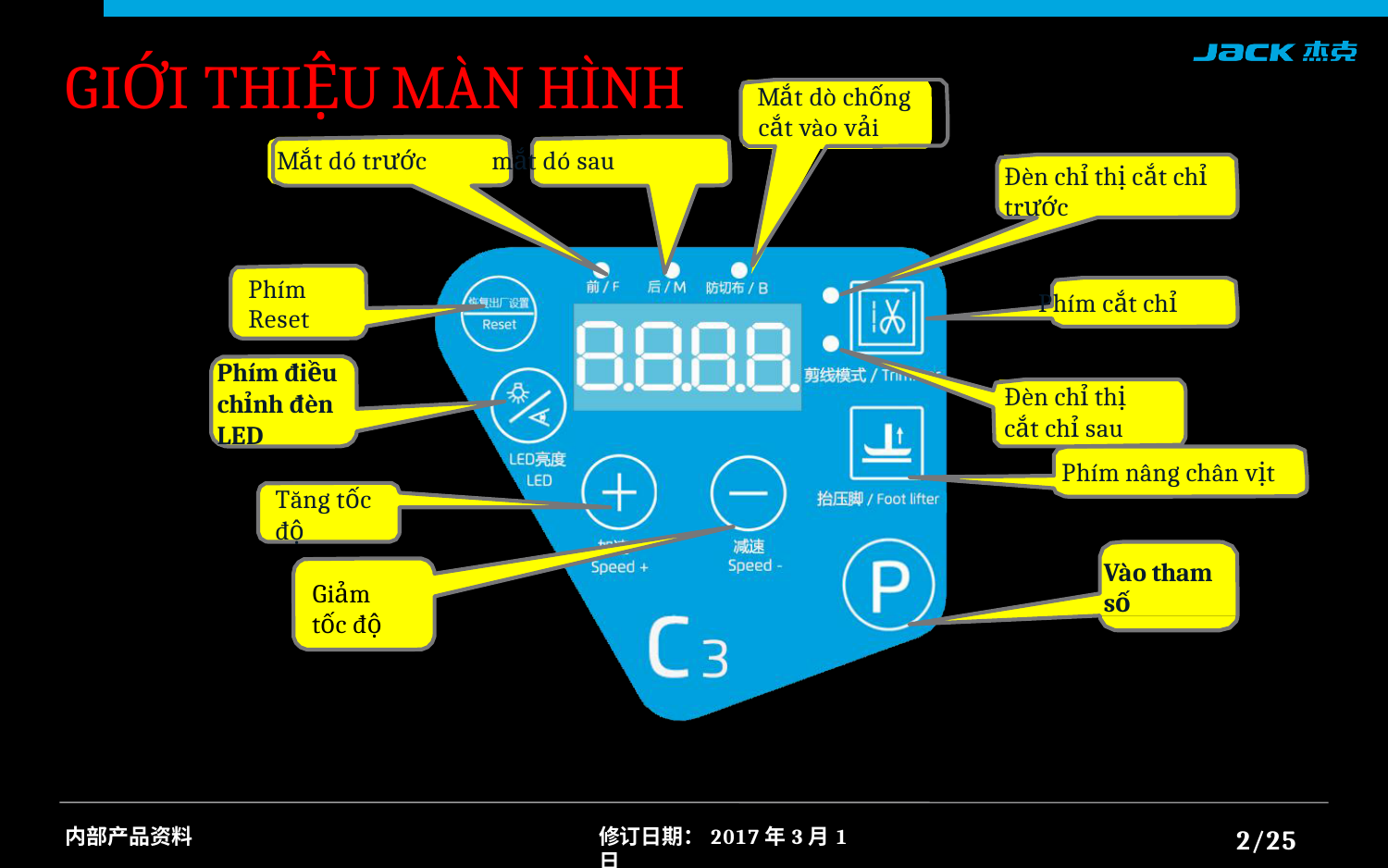

GIỚI THIỆU MÀN HÌNH
Mắt dò chống cắt vào vải

Mắt dó trước           mắt dó sau

Đèn chỉ thị cắt chỉ trước

Phím
Reset

   Phím cắt chỉ

Phím điều chỉnh đèn  LED
Đèn chỉ thị cắt chỉ sau

   Phím nâng chân vịt

Tăng tốc độ

Vào tham số
Giảm tốc độ

2/25
内部产品资料
修订日期：2017年3月1日